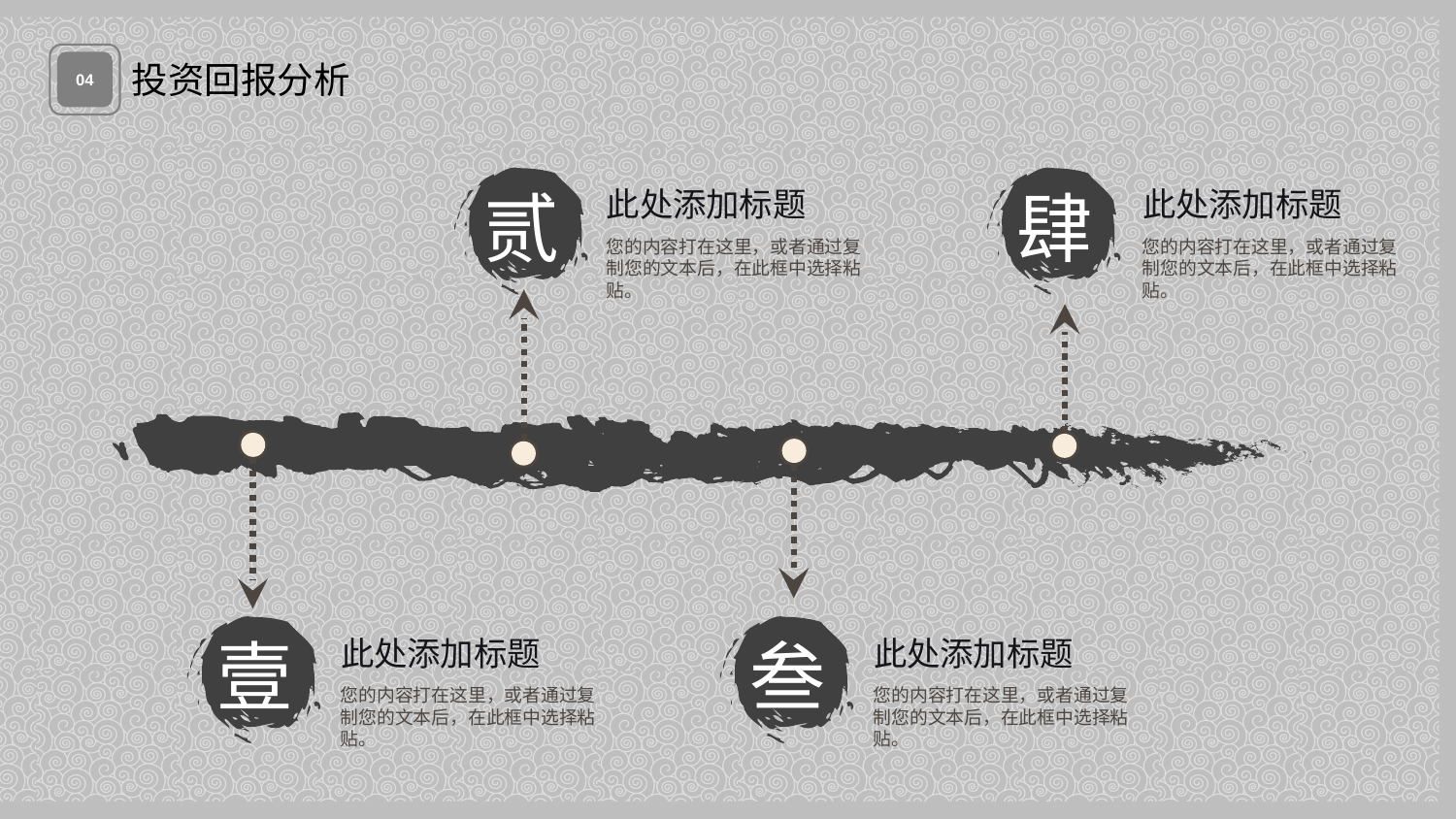

投资回报分析
04

贰
此处添加标题
您的内容打在这里，或者通过复制您的文本后，在此框中选择粘贴。

肆
此处添加标题
您的内容打在这里，或者通过复制您的文本后，在此框中选择粘贴。

壹
此处添加标题
您的内容打在这里，或者通过复制您的文本后，在此框中选择粘贴。

叁
此处添加标题
您的内容打在这里，或者通过复制您的文本后，在此框中选择粘贴。